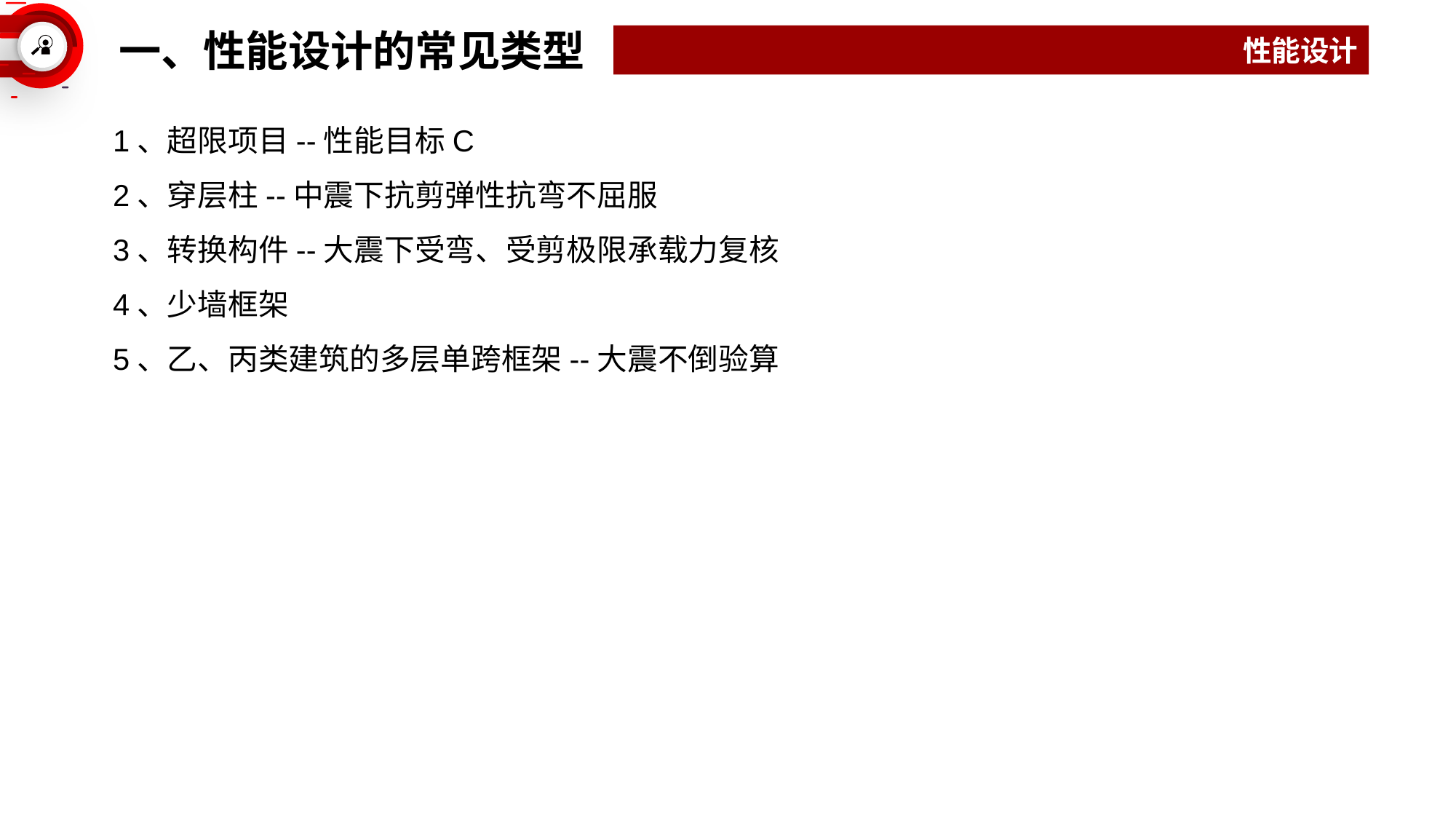

一、性能设计的常见类型
性能设计

1、超限项目--性能目标C
2、穿层柱--中震下抗剪弹性抗弯不屈服
3、转换构件--大震下受弯、受剪极限承载力复核
4、少墙框架
5、乙、丙类建筑的多层单跨框架--大震不倒验算